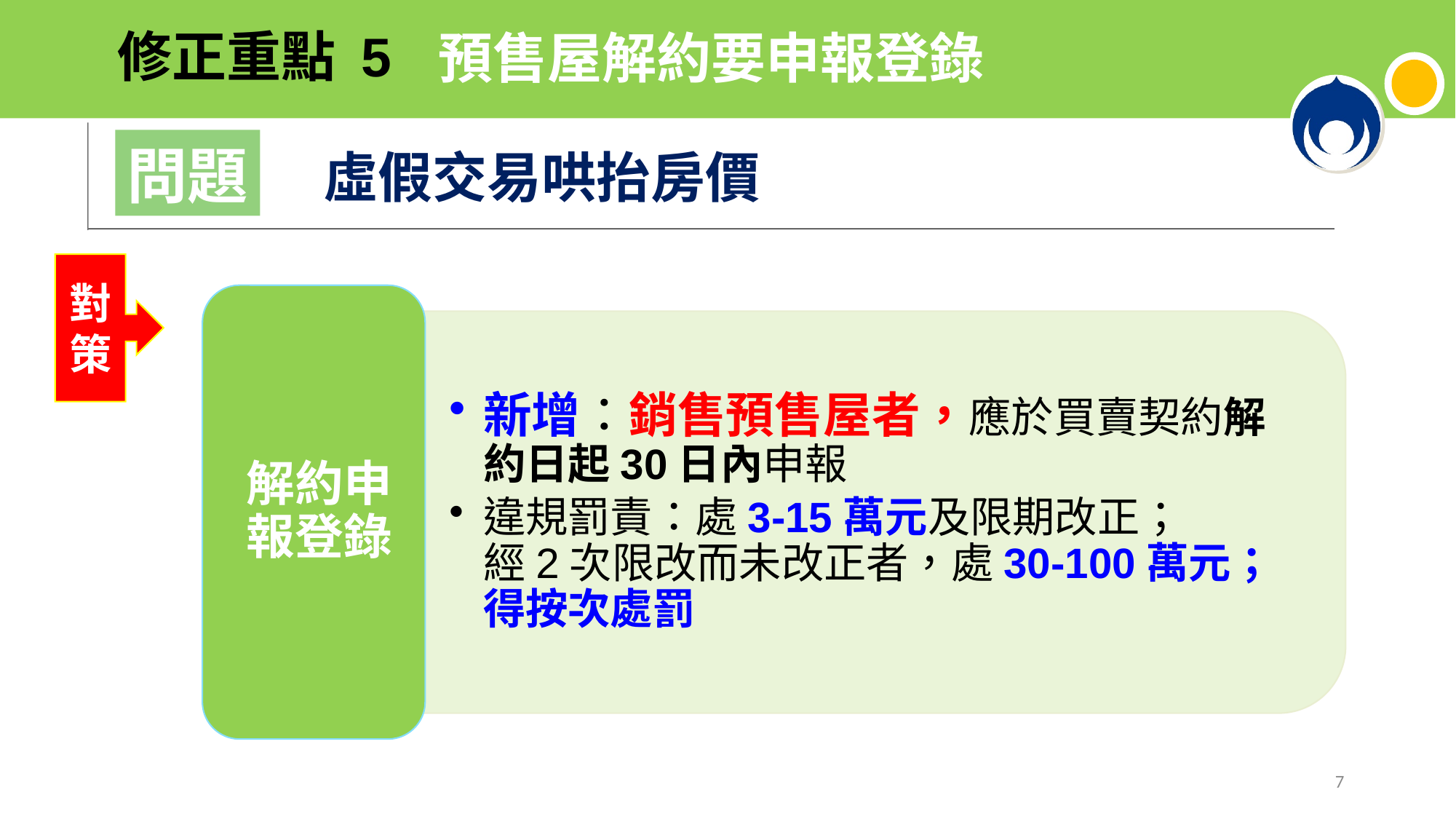

預售屋解約要申報登錄
# 修正重點 5

5

虛假交易哄抬房價
問題
對策
新增：銷售預售屋者，應於買賣契約解約日起30日內申報
違規罰責：處3-15萬元及限期改正；
經2次限改而未改正者，處30-100萬元；
得按次處罰
解約申
報登錄
7